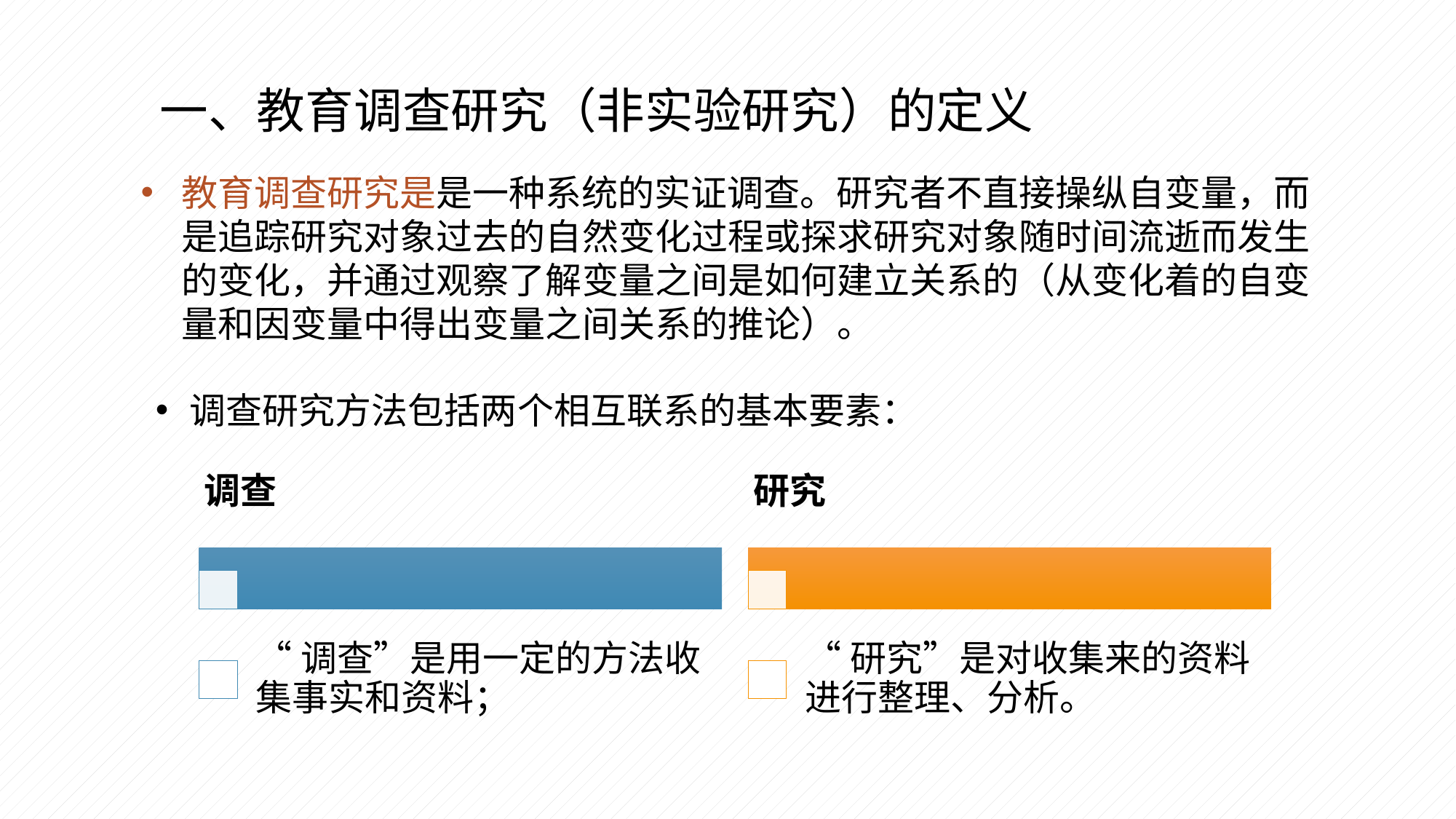

一、教育调查研究（非实验研究）的定义
教育调查研究是是一种系统的实证调查。研究者不直接操纵自变量，而是追踪研究对象过去的自然变化过程或探求研究对象随时间流逝而发生的变化，并通过观察了解变量之间是如何建立关系的（从变化着的自变量和因变量中得出变量之间关系的推论）。
调查研究方法包括两个相互联系的基本要素：
调查
“调查”是用一定的方法收集事实和资料；
研究
“研究”是对收集来的资料进行整理、分析。